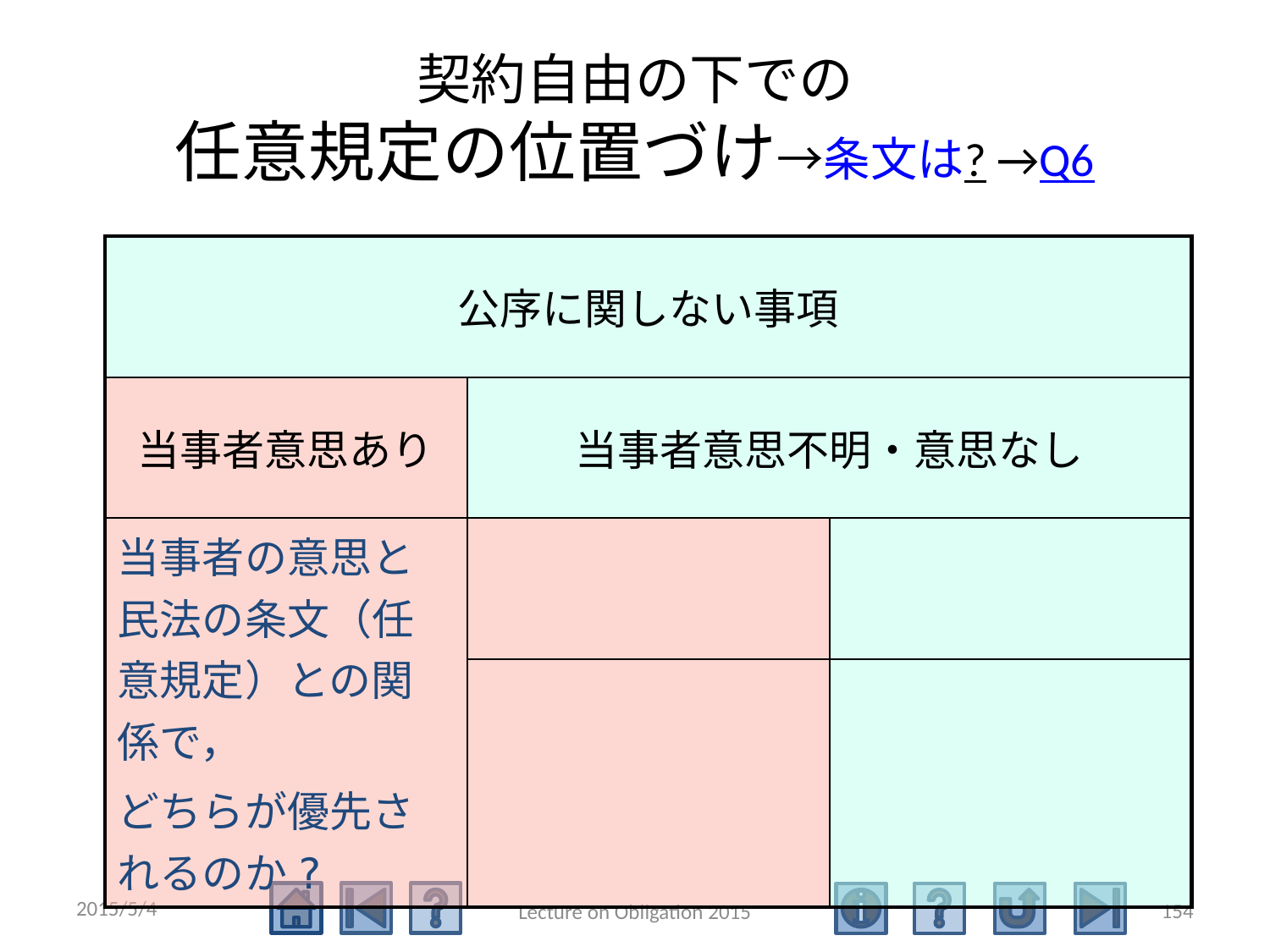

# 契約自由の下での 任意規定の位置づけ→条文は? →Q6
| 公序に関しない事項 |  |  |
| --- | --- | --- |
| 当事者意思あり | 当事者意思不明・意思なし |  |
| 当事者の意思と 民法の条文（任意規定）との関係で， どちらが優先されるのか? |  |  |
|  |  |  |
2015/5/4
154
Lecture on Obligation 2015